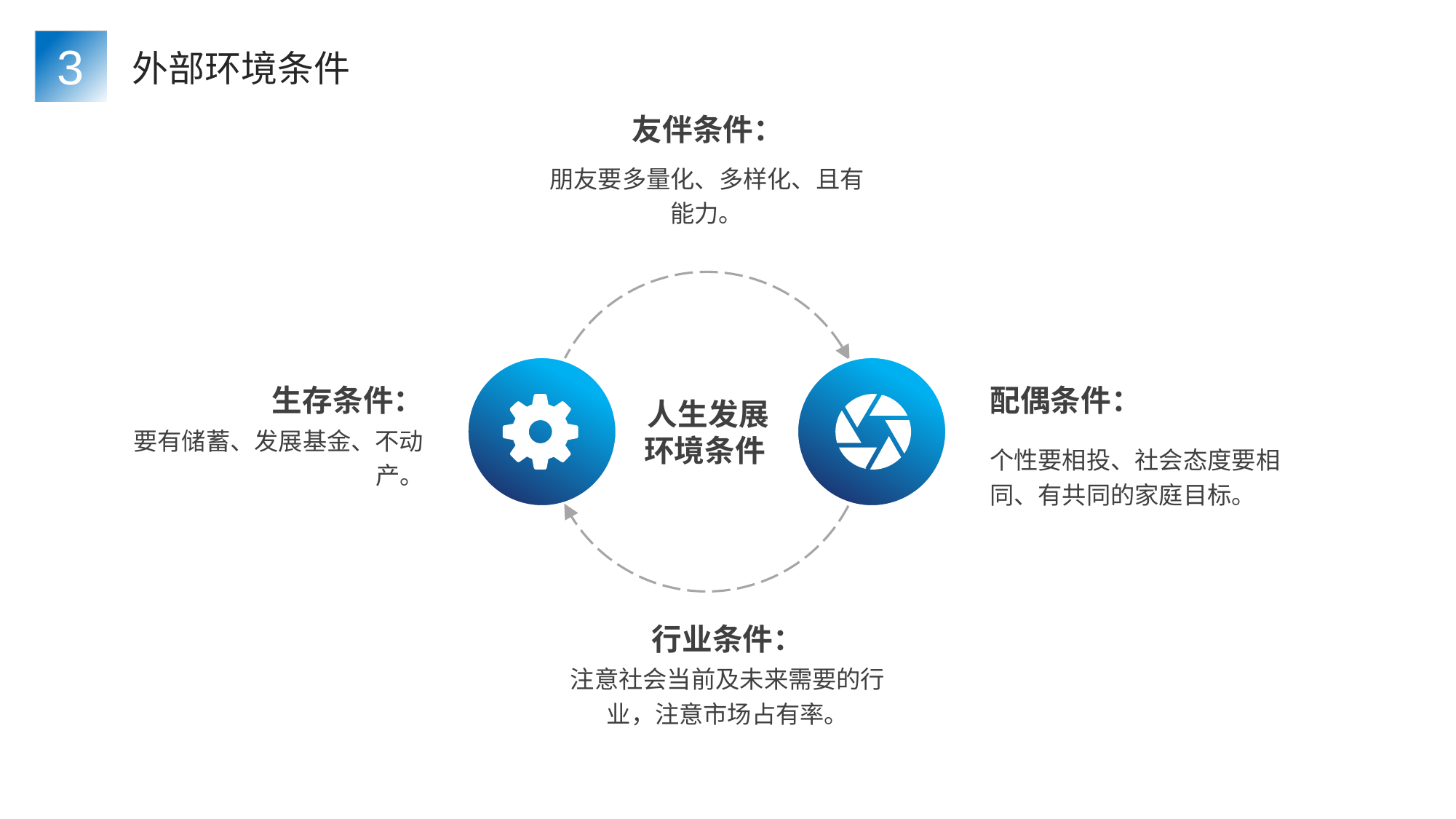

3
外部环境条件
友伴条件：
朋友要多量化、多样化、且有能力。

人生发展环境条件
生存条件：
要有储蓄、发展基金、不动产。
配偶条件：
个性要相投、社会态度要相同、有共同的家庭目标。
行业条件：
注意社会当前及未来需要的行业，注意市场占有率。